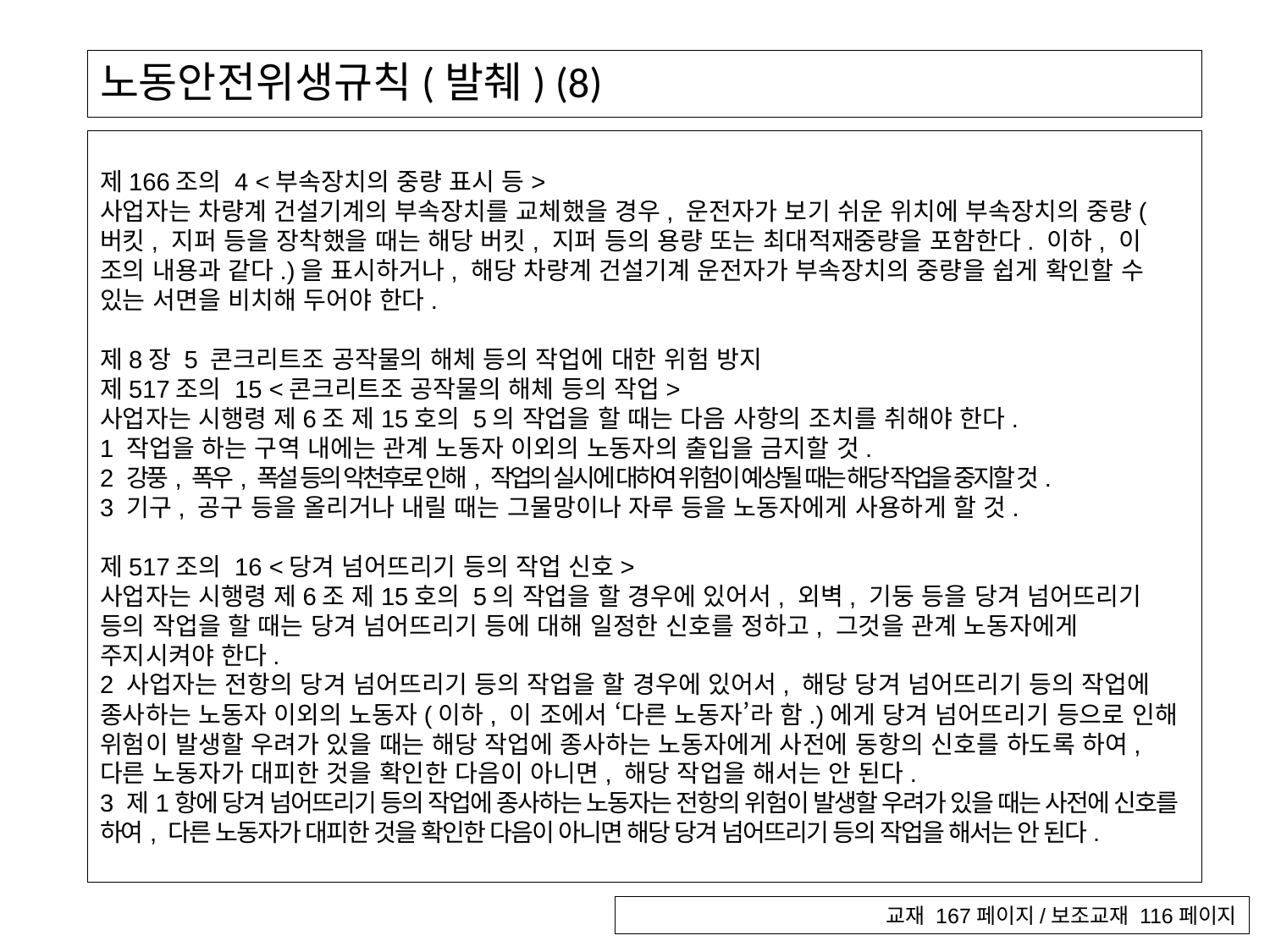

# 노동안전위생규칙(발췌) (8)
제166조의 4 <부속장치의 중량 표시 등>
사업자는 차량계 건설기계의 부속장치를 교체했을 경우, 운전자가 보기 쉬운 위치에 부속장치의 중량(버킷, 지퍼 등을 장착했을 때는 해당 버킷, 지퍼 등의 용량 또는 최대적재중량을 포함한다. 이하, 이 조의 내용과 같다.)을 표시하거나, 해당 차량계 건설기계 운전자가 부속장치의 중량을 쉽게 확인할 수 있는 서면을 비치해 두어야 한다.

제8장 5 콘크리트조 공작물의 해체 등의 작업에 대한 위험 방지
제517조의 15 <콘크리트조 공작물의 해체 등의 작업>
사업자는 시행령 제6조 제15호의 5의 작업을 할 때는 다음 사항의 조치를 취해야 한다.
1 작업을 하는 구역 내에는 관계 노동자 이외의 노동자의 출입을 금지할 것.
2 강풍, 폭우, 폭설 등의 악천후로 인해, 작업의 실시에 대하여 위험이 예상될 때는 해당 작업을 중지할 것.
3 기구, 공구 등을 올리거나 내릴 때는 그물망이나 자루 등을 노동자에게 사용하게 할 것.

제517조의 16 <당겨 넘어뜨리기 등의 작업 신호>
사업자는 시행령 제6조 제15호의 5의 작업을 할 경우에 있어서, 외벽, 기둥 등을 당겨 넘어뜨리기 등의 작업을 할 때는 당겨 넘어뜨리기 등에 대해 일정한 신호를 정하고, 그것을 관계 노동자에게 주지시켜야 한다.
2 사업자는 전항의 당겨 넘어뜨리기 등의 작업을 할 경우에 있어서, 해당 당겨 넘어뜨리기 등의 작업에 종사하는 노동자 이외의 노동자(이하, 이 조에서 ‘다른 노동자’라 함.)에게 당겨 넘어뜨리기 등으로 인해 위험이 발생할 우려가 있을 때는 해당 작업에 종사하는 노동자에게 사전에 동항의 신호를 하도록 하여, 다른 노동자가 대피한 것을 확인한 다음이 아니면, 해당 작업을 해서는 안 된다.
3 제1항에 당겨 넘어뜨리기 등의 작업에 종사하는 노동자는 전항의 위험이 발생할 우려가 있을 때는 사전에 신호를 하여, 다른 노동자가 대피한 것을 확인한 다음이 아니면 해당 당겨 넘어뜨리기 등의 작업을 해서는 안 된다.
교재 167페이지/보조교재 116페이지